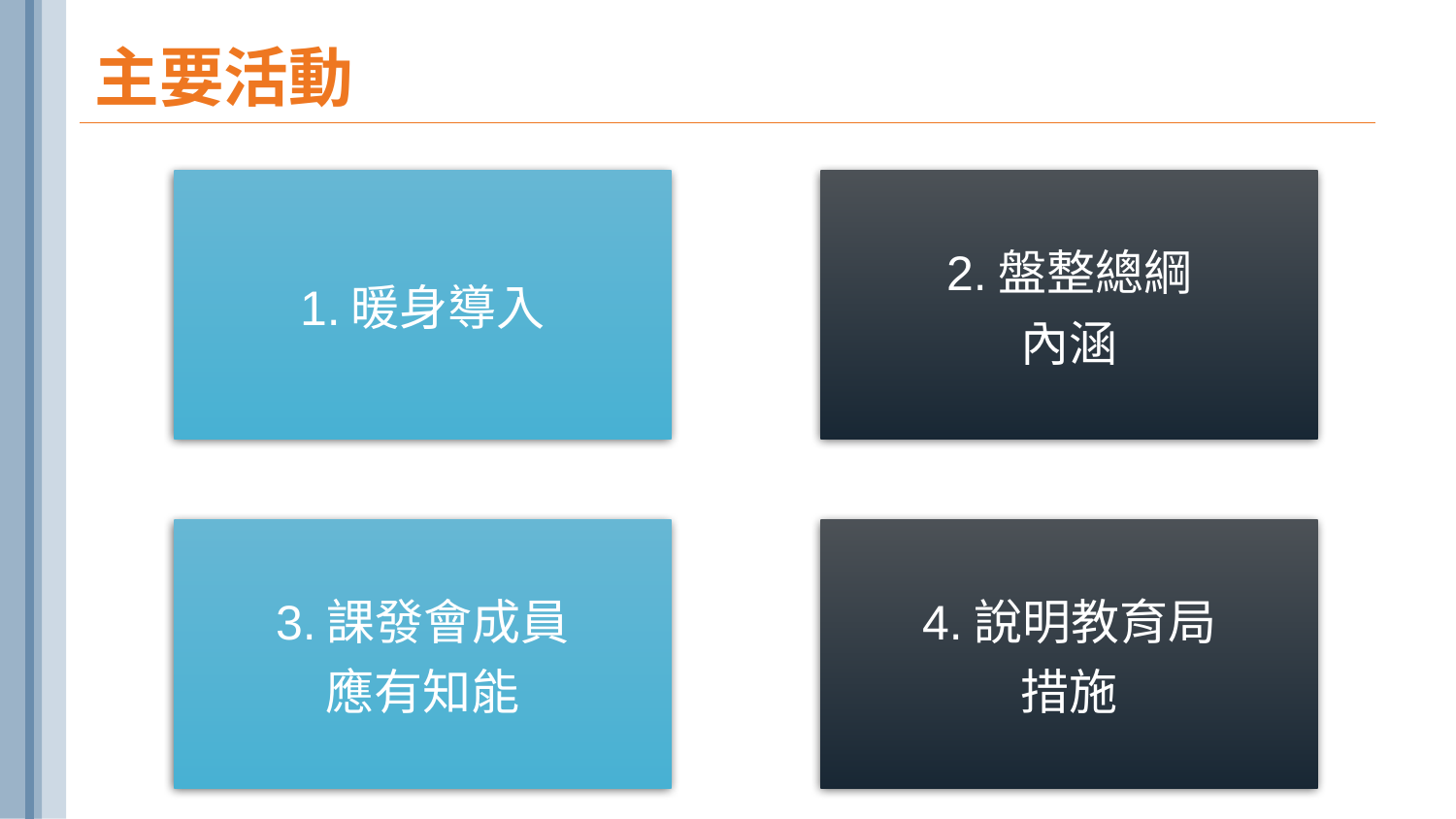

# 主要活動
1.暖身導入
2.盤整總綱
內涵
3.課發會成員
應有知能
4.說明教育局
措施